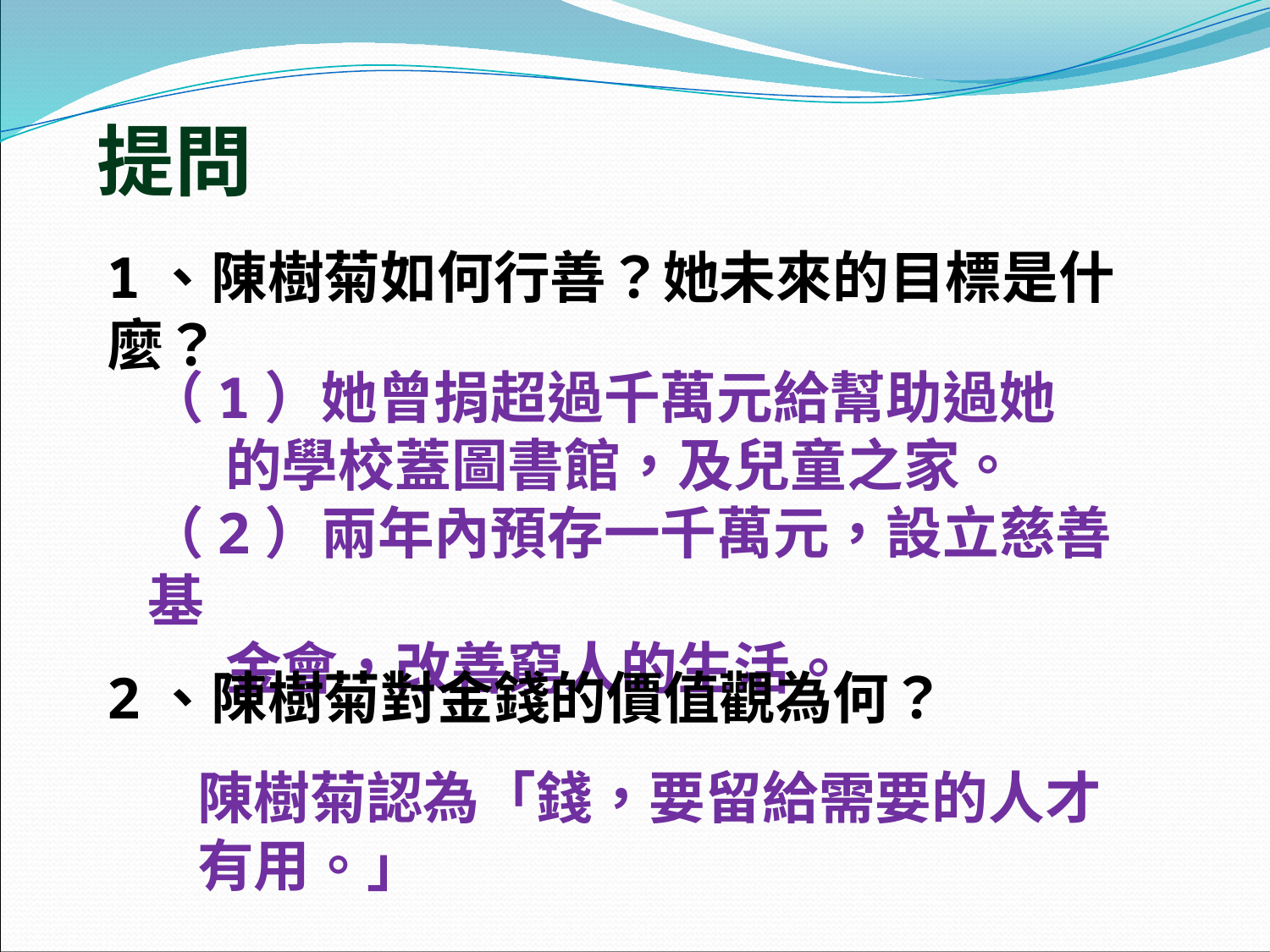

提問
1、陳樹菊如何行善？她未來的目標是什麼？
（1）她曾捐超過千萬元給幫助過她
     的學校蓋圖書館，及兒童之家。
（2）兩年內預存一千萬元，設立慈善基
     金會，改善窮人的生活。
2、陳樹菊對金錢的價值觀為何？
陳樹菊認為「錢，要留給需要的人才有用。」